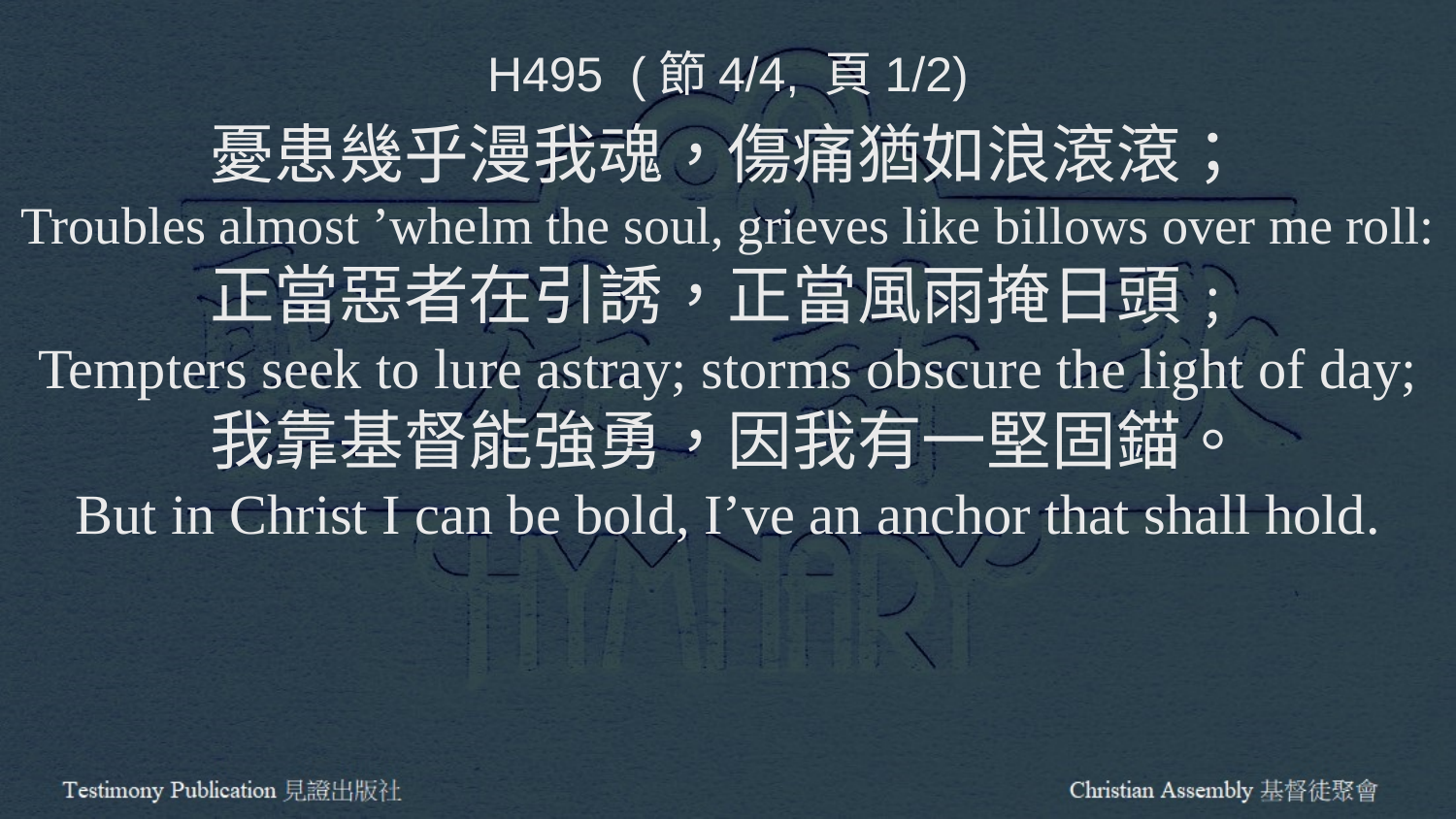

H495  (節4/4, 頁1/2)
憂患幾乎漫我魂，傷痛猶如浪滾滾；
Troubles almost ’whelm the soul, grieves like billows over me roll:
正當惡者在引誘，正當風雨掩日頭﹔
Tempters seek to lure astray; storms obscure the light of day;
我靠基督能強勇，因我有一堅固錨。
But in Christ I can be bold, I’ve an anchor that shall hold.